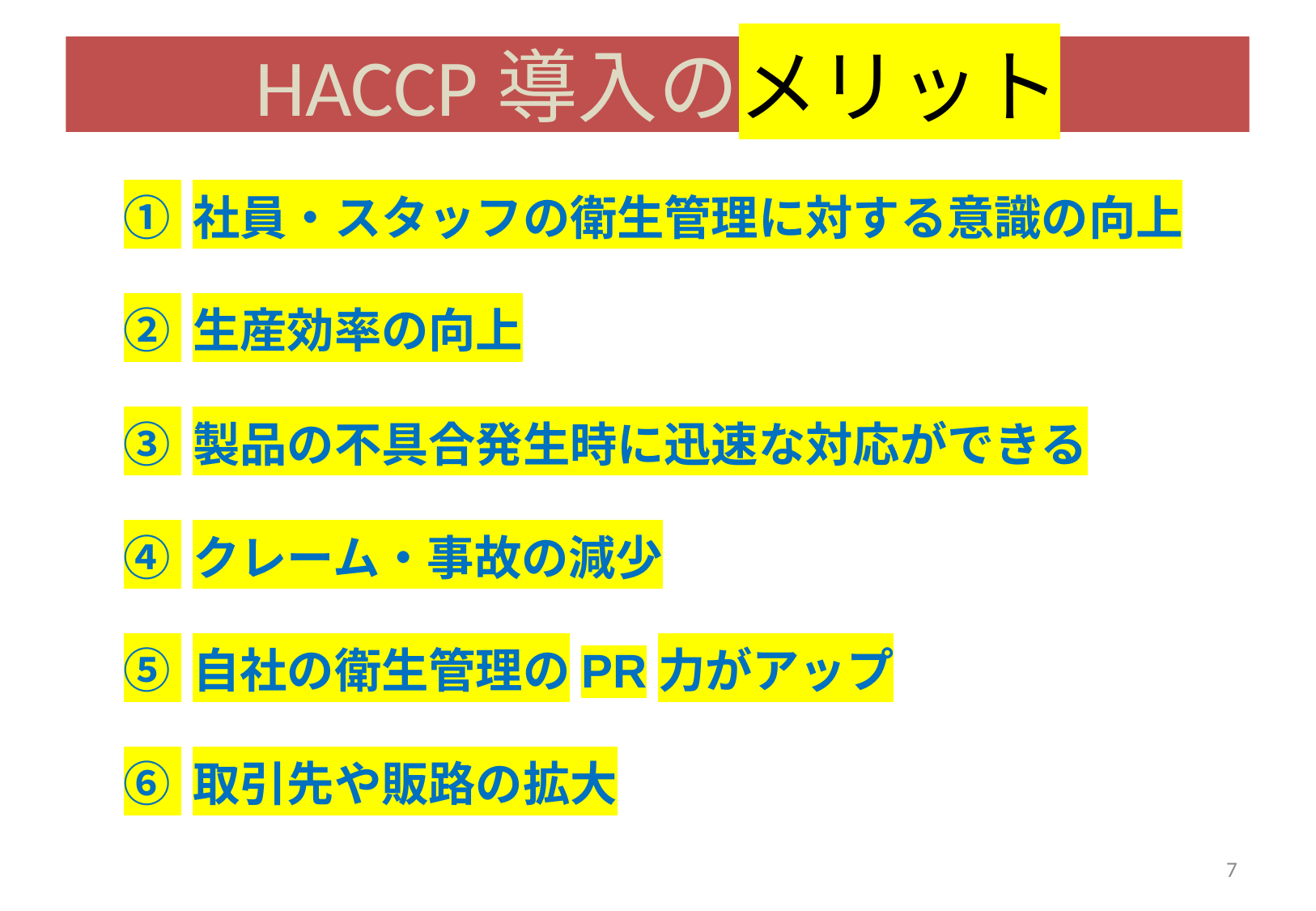

# HACCP導入のメリット
① 社員・スタッフの衛生管理に対する意識の向上

② 生産効率の向上

③ 製品の不具合発生時に迅速な対応ができる

④ クレーム・事故の減少

⑤ 自社の衛生管理のPR力がアップ

⑥ 取引先や販路の拡大
7